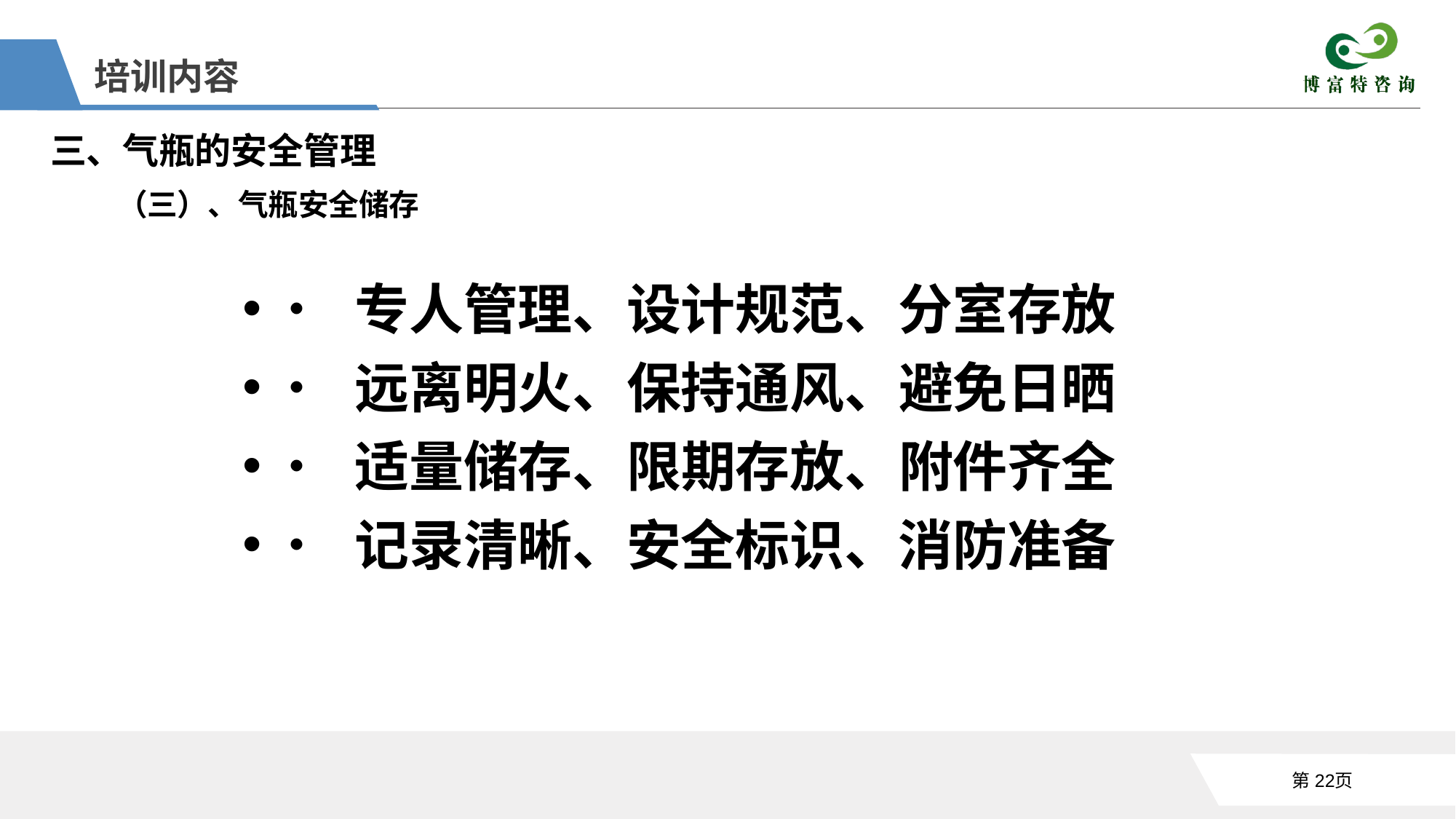

培训内容
三、气瓶的安全管理
（三）、气瓶安全储存
• 专人管理、设计规范、分室存放
• 远离明火、保持通风、避免日晒
• 适量储存、限期存放、附件齐全
• 记录清晰、安全标识、消防准备